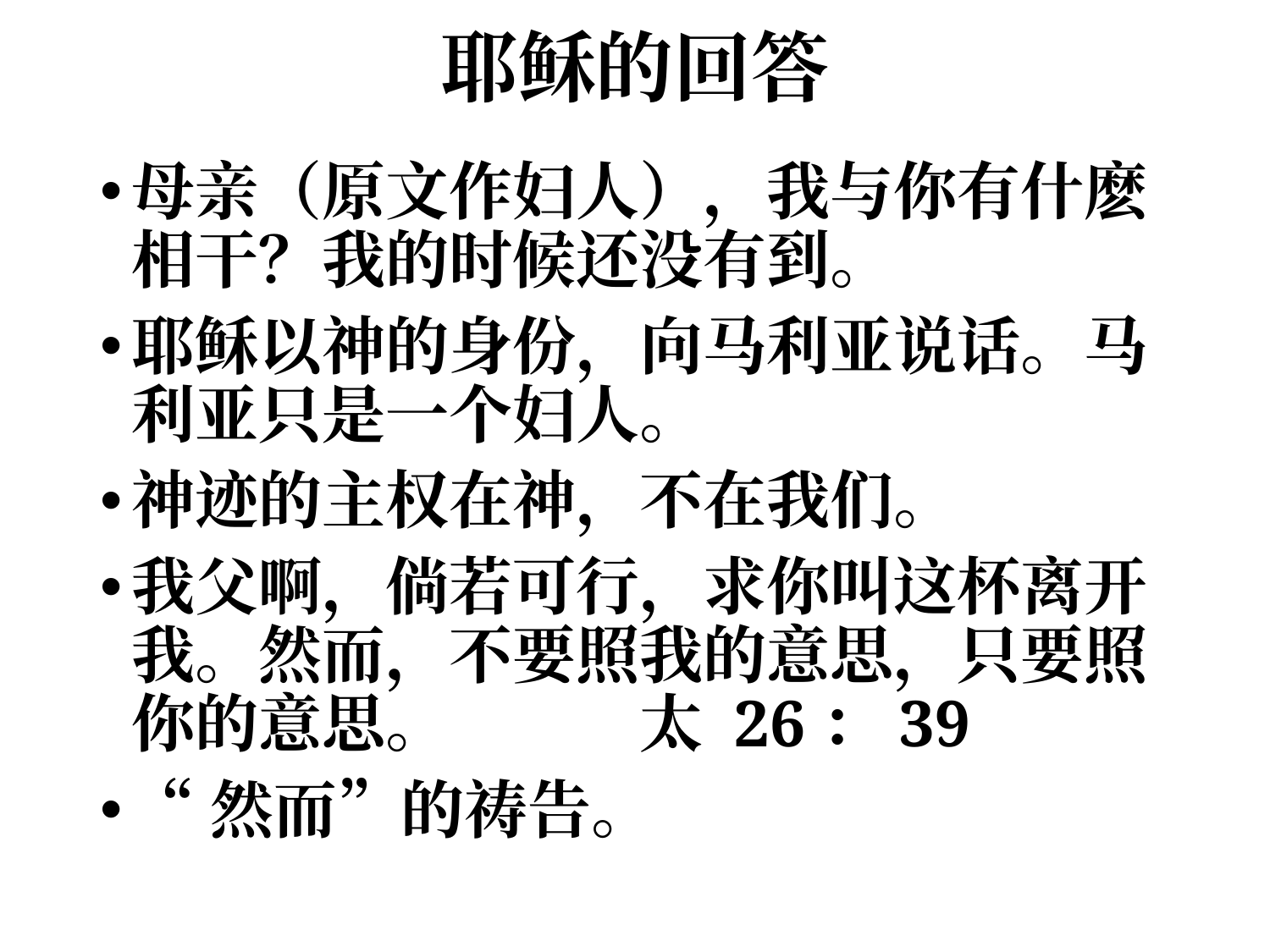

# 耶稣的回答
母亲（原文作妇人），我与你有什麽相干？我的时候还没有到。
耶稣以神的身份，向马利亚说话。马利亚只是一个妇人。
神迹的主权在神，不在我们。
我父啊，倘若可行，求你叫这杯离开我。然而，不要照我的意思，只要照你的意思。		太 26：39
“然而”的祷告。